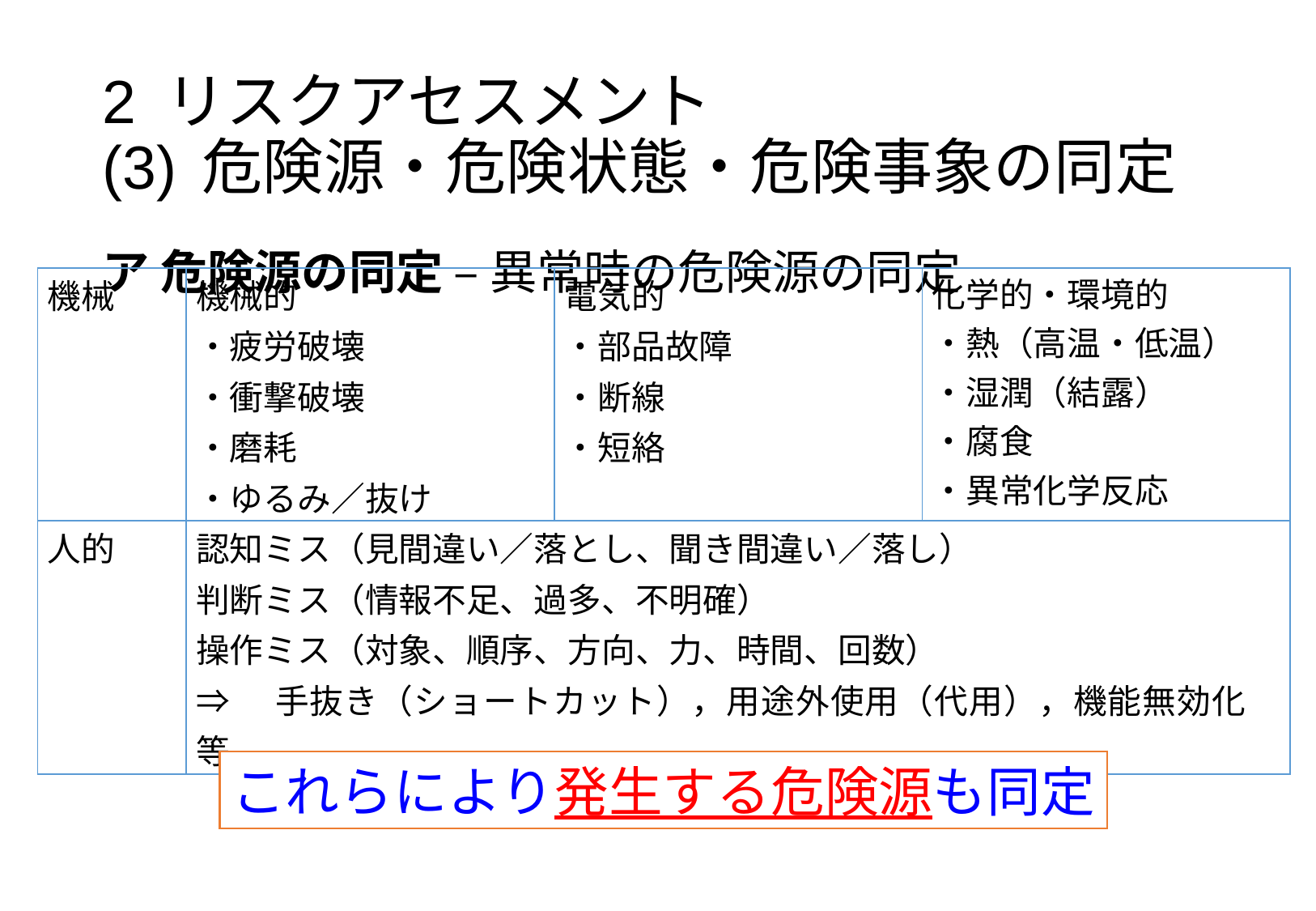

# 2 リスクアセスメント (3)	危険源・危険状態・危険事象の同定
ア 危険源の同定 – 異常時の危険源の同定

| 機械 | 機械的 ・疲労破壊 ・衝撃破壊 ・磨耗 ・ゆるみ／抜け | 電気的 ・部品故障 ・断線 ・短絡 | 化学的・環境的 ・熱（高温・低温） ・湿潤（結露） ・腐食 ・異常化学反応 |
| --- | --- | --- | --- |
| 人的 | 認知ミス（見間違い／落とし、聞き間違い／落し） 判断ミス（情報不足、過多、不明確） 操作ミス（対象、順序、方向、力、時間、回数） ⇒　手抜き（ショートカット），用途外使用（代用），機能無効化　等 |  |  |
これらにより発生する危険源も同定